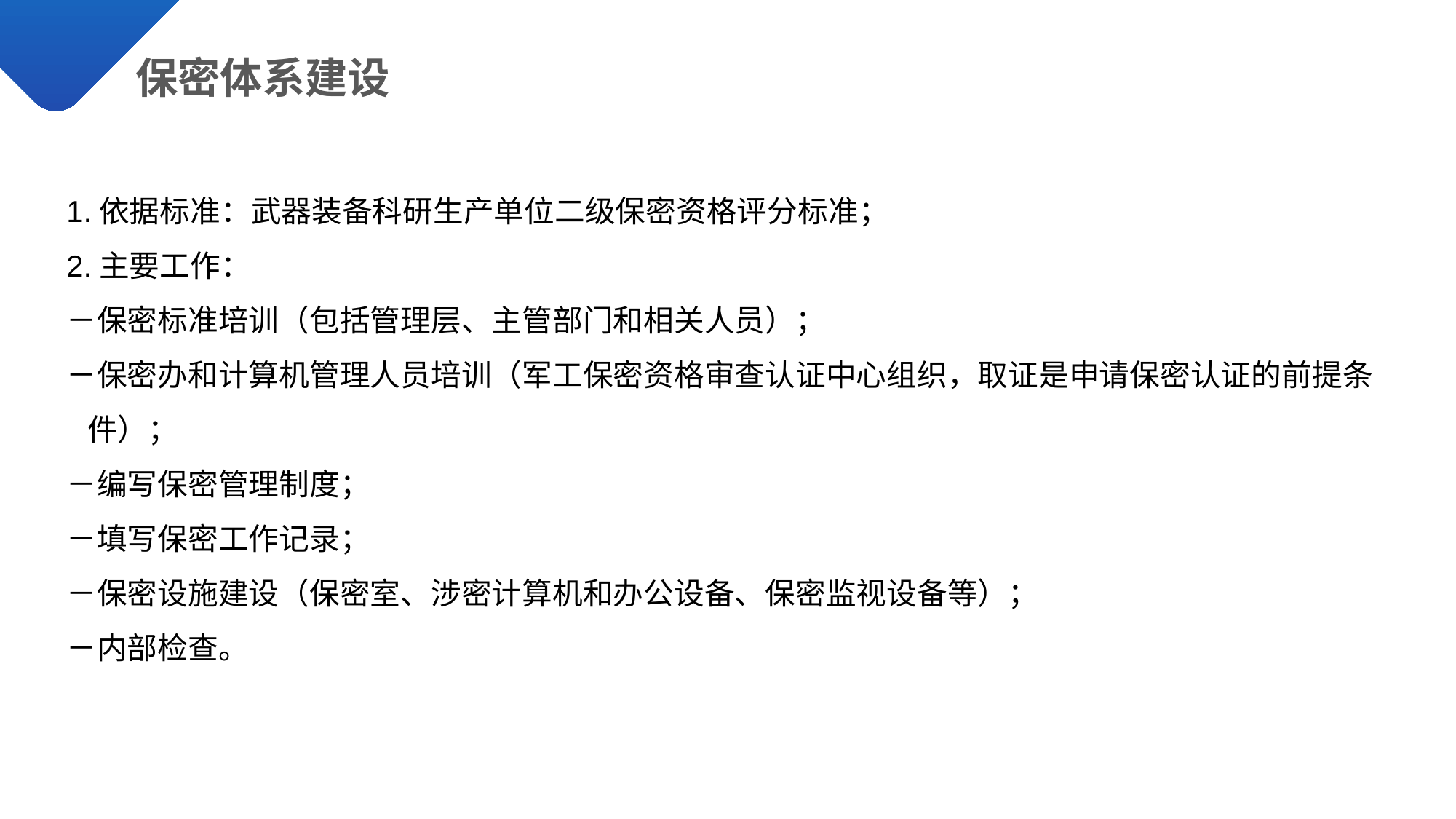

保密体系建设
1.依据标准：武器装备科研生产单位二级保密资格评分标准；
2.主要工作：
－保密标准培训（包括管理层、主管部门和相关人员）；
－保密办和计算机管理人员培训（军工保密资格审查认证中心组织，取证是申请保密认证的前提条
  件）；
－编写保密管理制度；
－填写保密工作记录；
－保密设施建设（保密室、涉密计算机和办公设备、保密监视设备等）；
－内部检查。